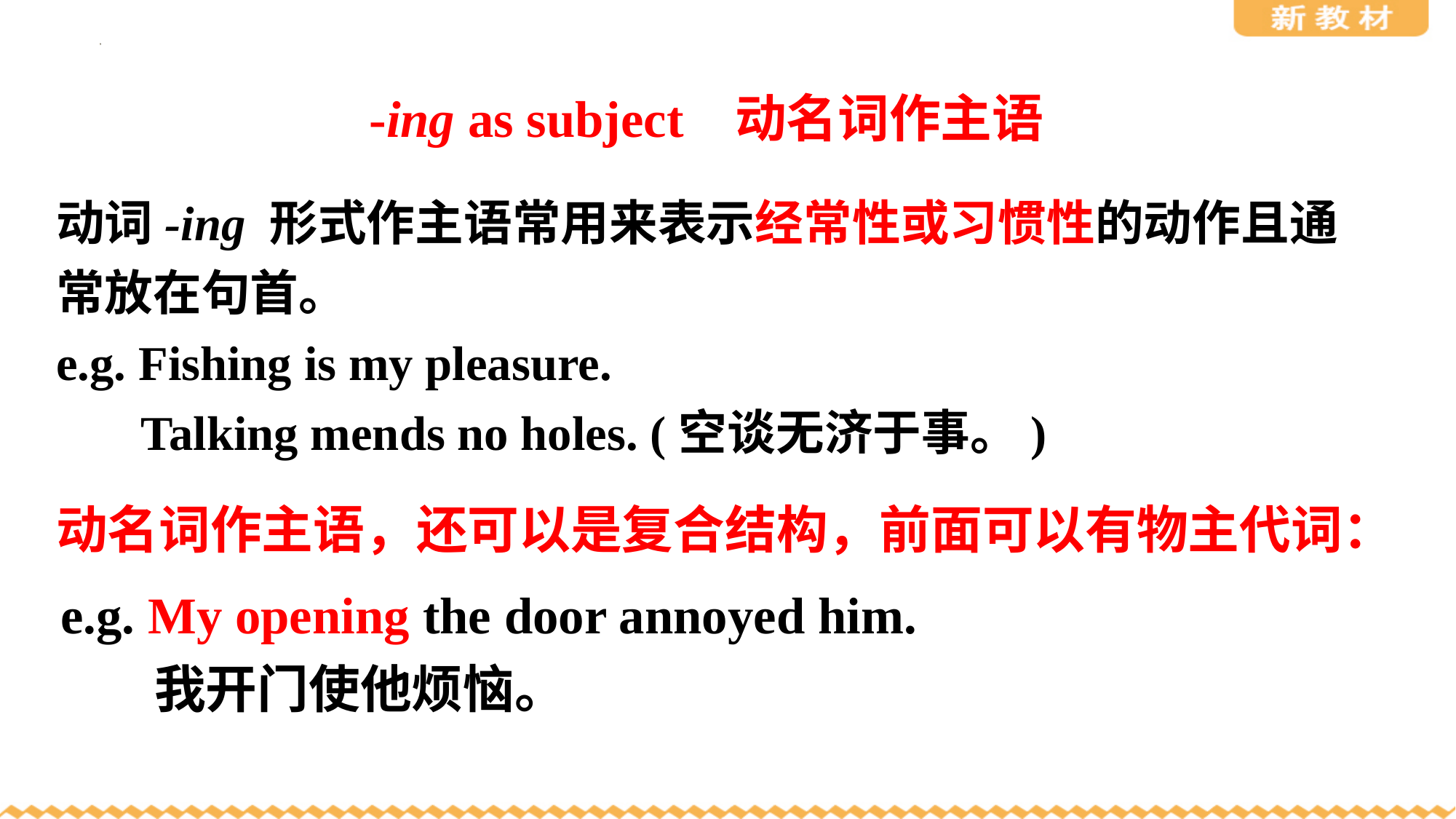

-ing as subject   动名词作主语
动词-ing 形式作主语常用来表示经常性或习惯性的动作且通常放在句首。
e.g. Fishing is my pleasure.
Talking mends no holes. (空谈无济于事。)
动名词作主语，还可以是复合结构，前面可以有物主代词：
e.g. My opening the door annoyed him.
       我开门使他烦恼。